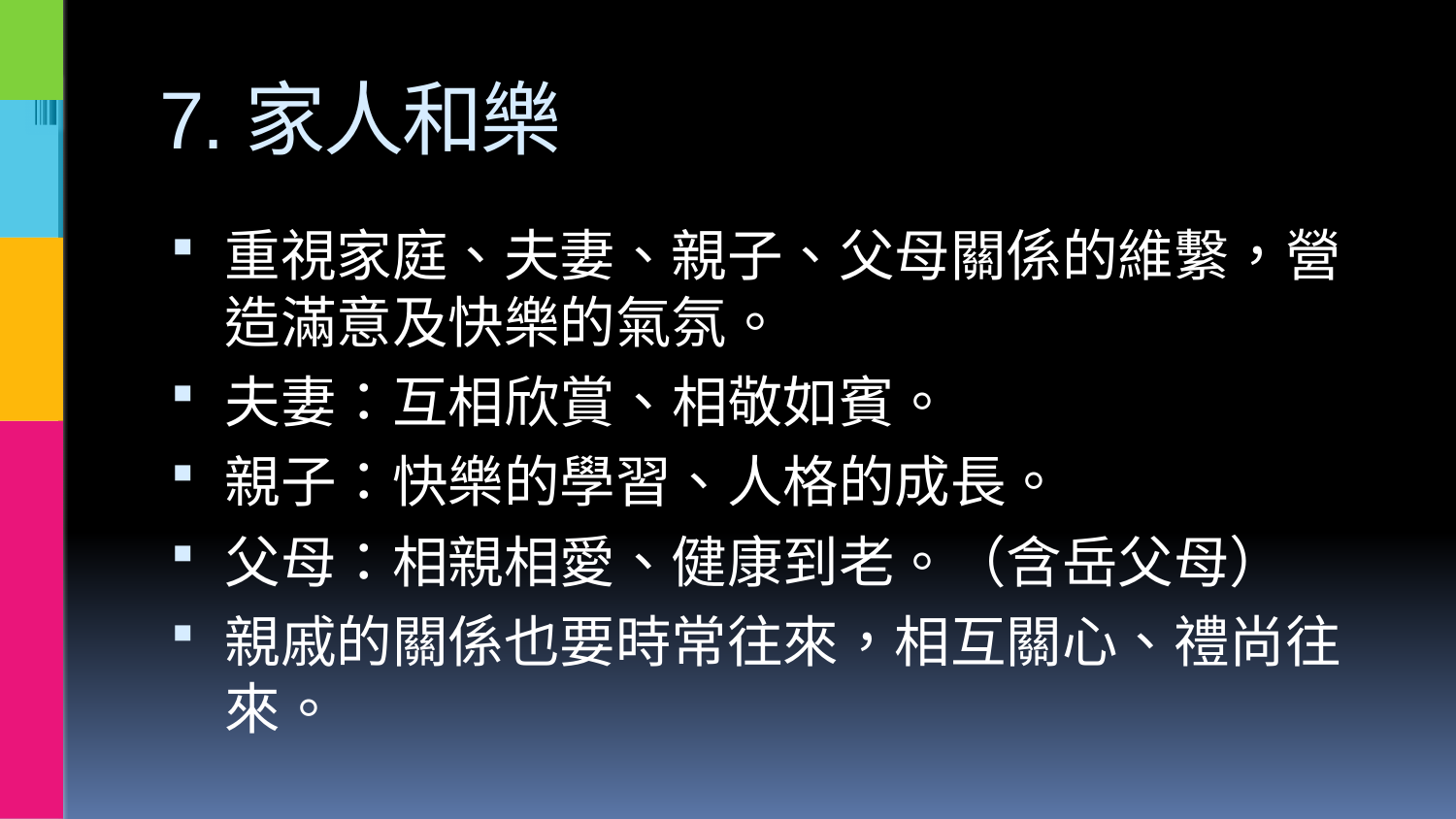

# 7.家人和樂
重視家庭、夫妻、親子、父母關係的維繫，營造滿意及快樂的氣氛。
夫妻：互相欣賞、相敬如賓。
親子：快樂的學習、人格的成長。
父母：相親相愛、健康到老。（含岳父母）
親戚的關係也要時常往來，相互關心、禮尚往來。